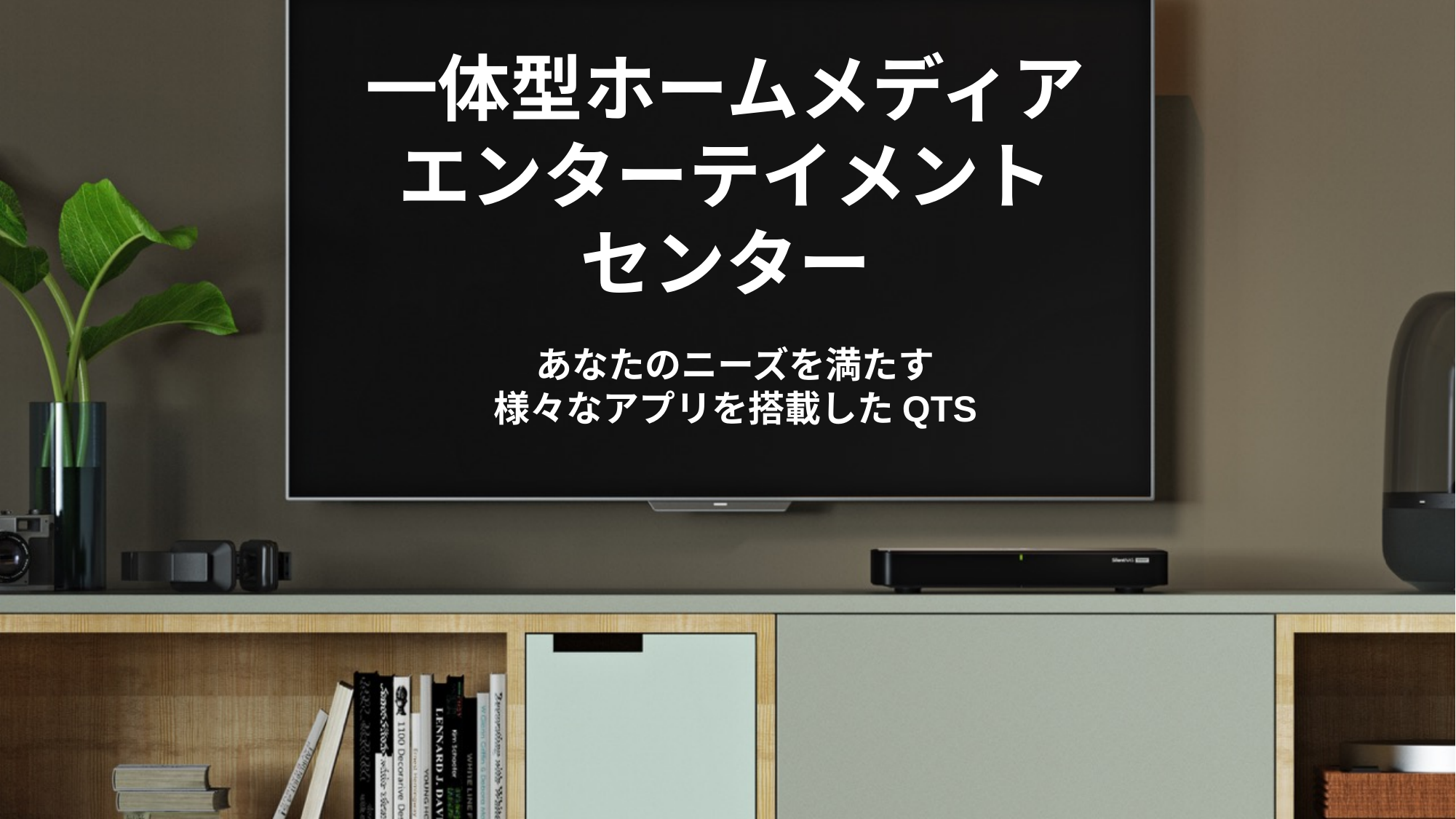

一体型ホームメディア
エンターテイメント
センター
あなたのニーズを満たす
様々なアプリを搭載したQTS